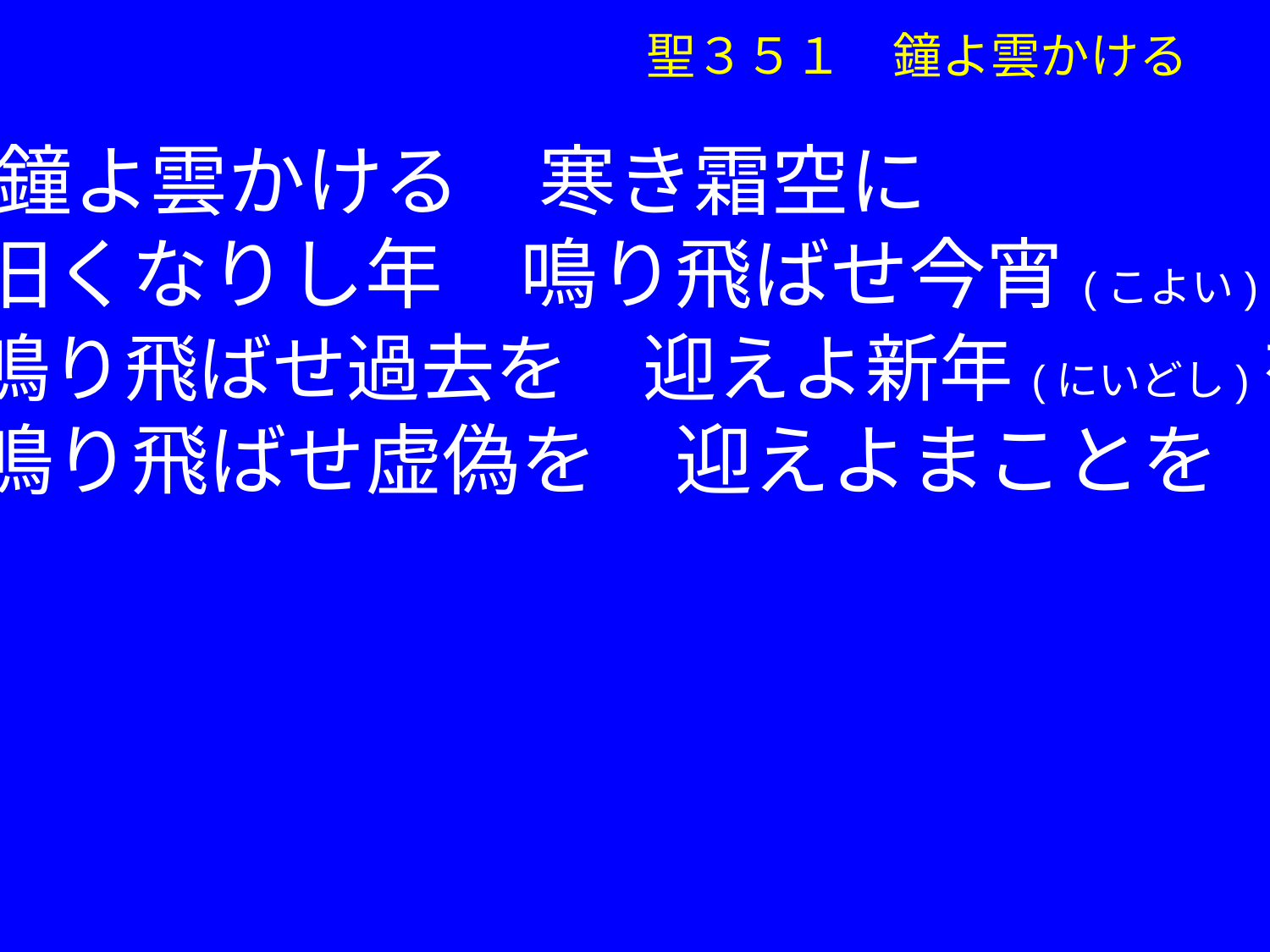

聖３５１　鐘よ雲かける
①鐘よ雲かける　寒き霜空に
　旧くなりし年　鳴り飛ばせ今宵(こよい)
　鳴り飛ばせ過去を　迎えよ新年(にいどし)を
　鳴り飛ばせ虚偽を　迎えよまことを